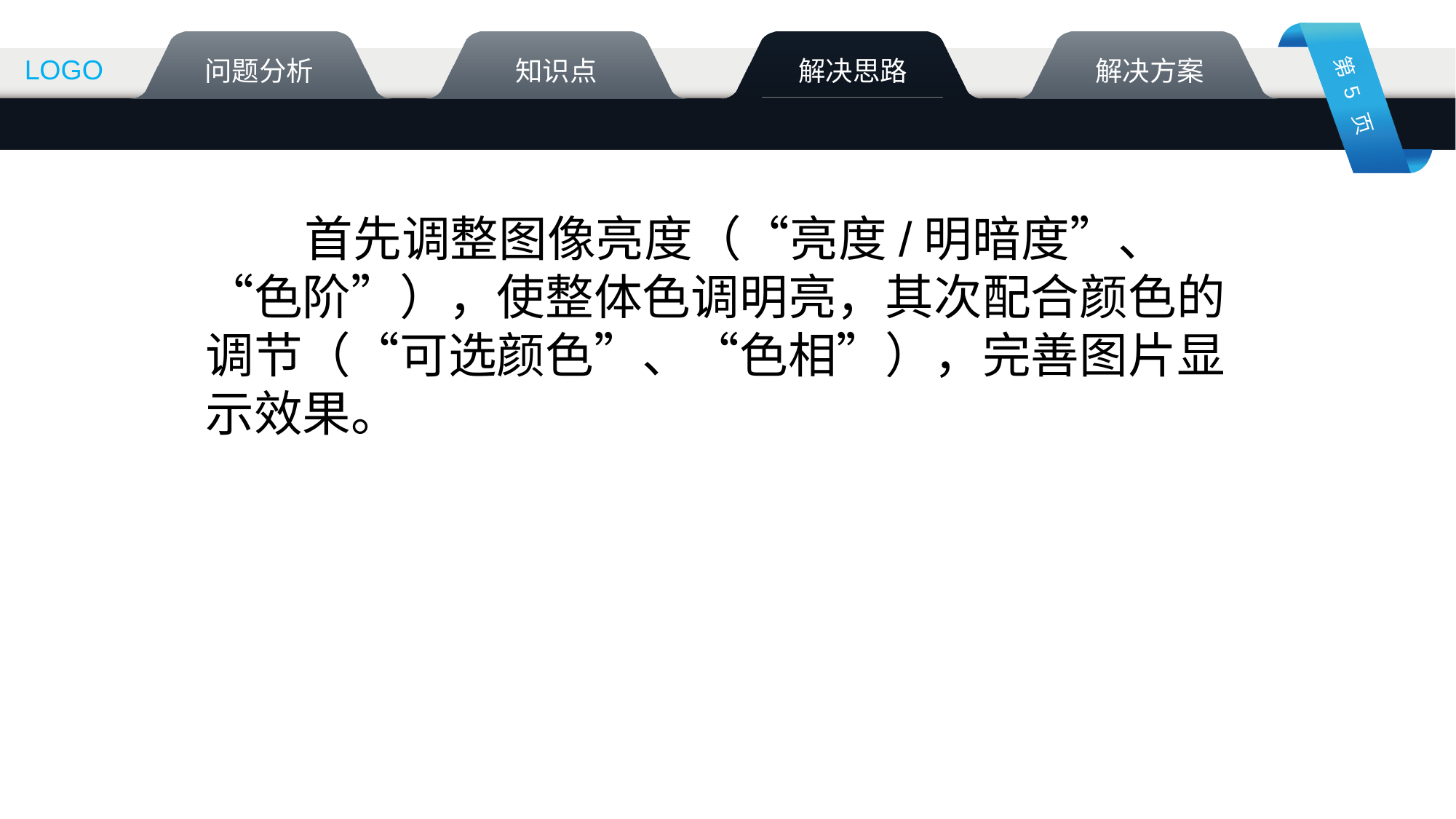

首先调整图像亮度（“亮度/明暗度”、“色阶”），使整体色调明亮，其次配合颜色的调节（“可选颜色”、“色相”），完善图片显示效果。